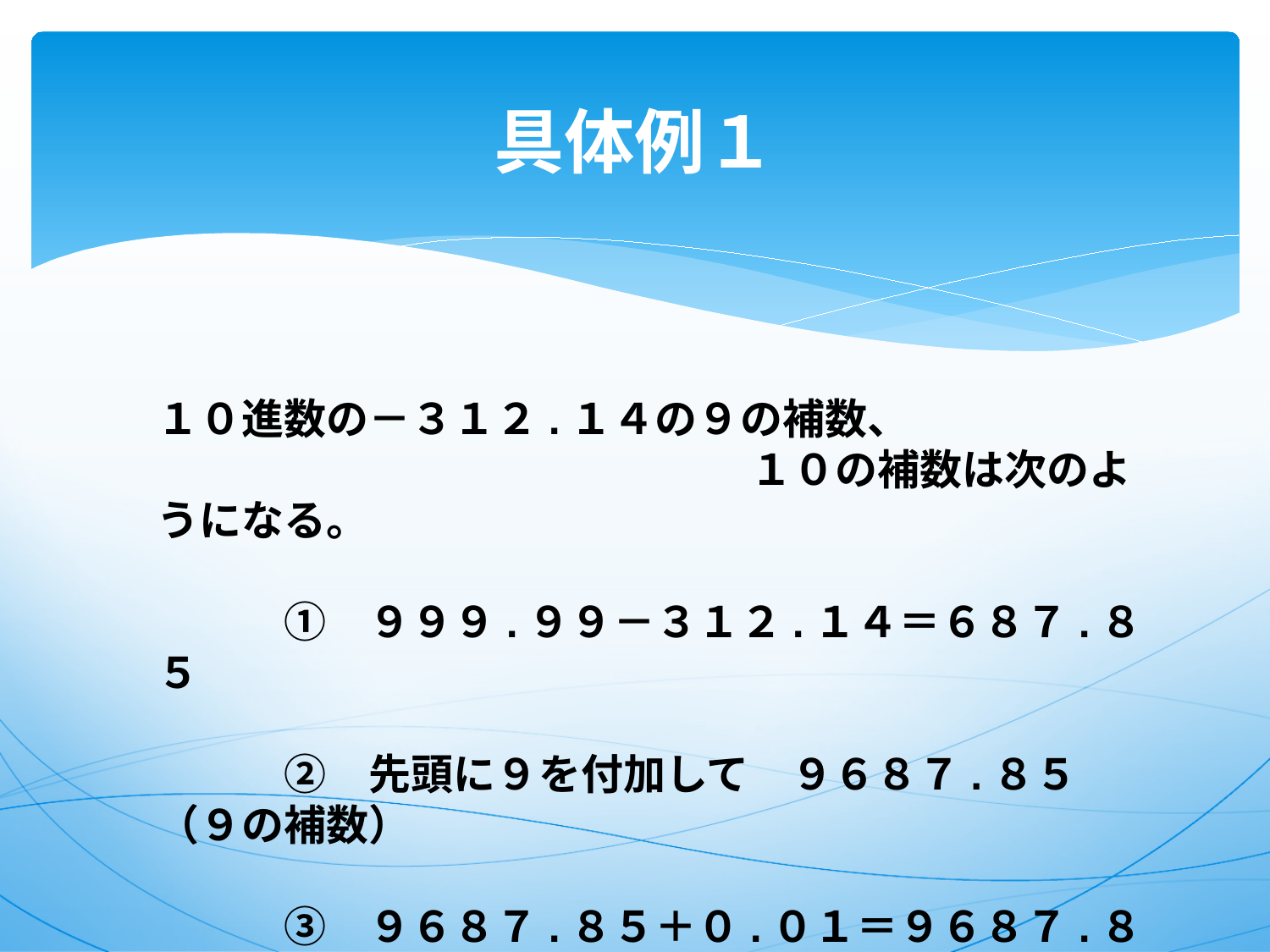

# 具体例１
１０進数の－３１２.１４の９の補数、
　　　　　　　　　　　　　　１０の補数は次のようになる。

　　　①　９９９.９９－３１２.１４＝６８７.８５

　　　②　先頭に９を付加して　９６８７.８５　（９の補数）

　　　③　９６８７.８５＋０.０１＝９６８７.８６